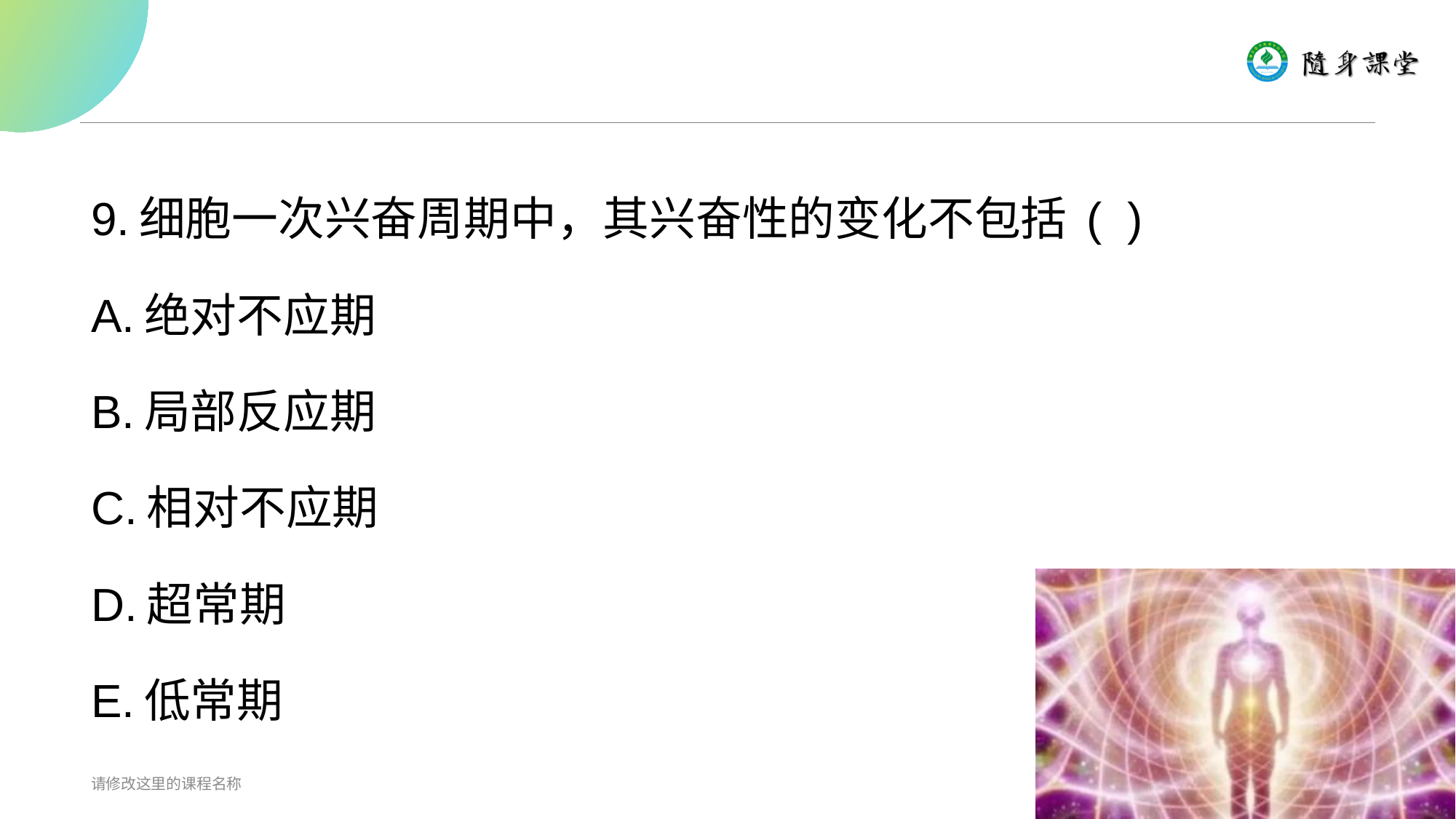

#
9.细胞一次兴奋周期中，其兴奋性的变化不包括 (  )
A.绝对不应期
B.局部反应期
C.相对不应期
D.超常期
E.低常期
请修改这里的课程名称
49